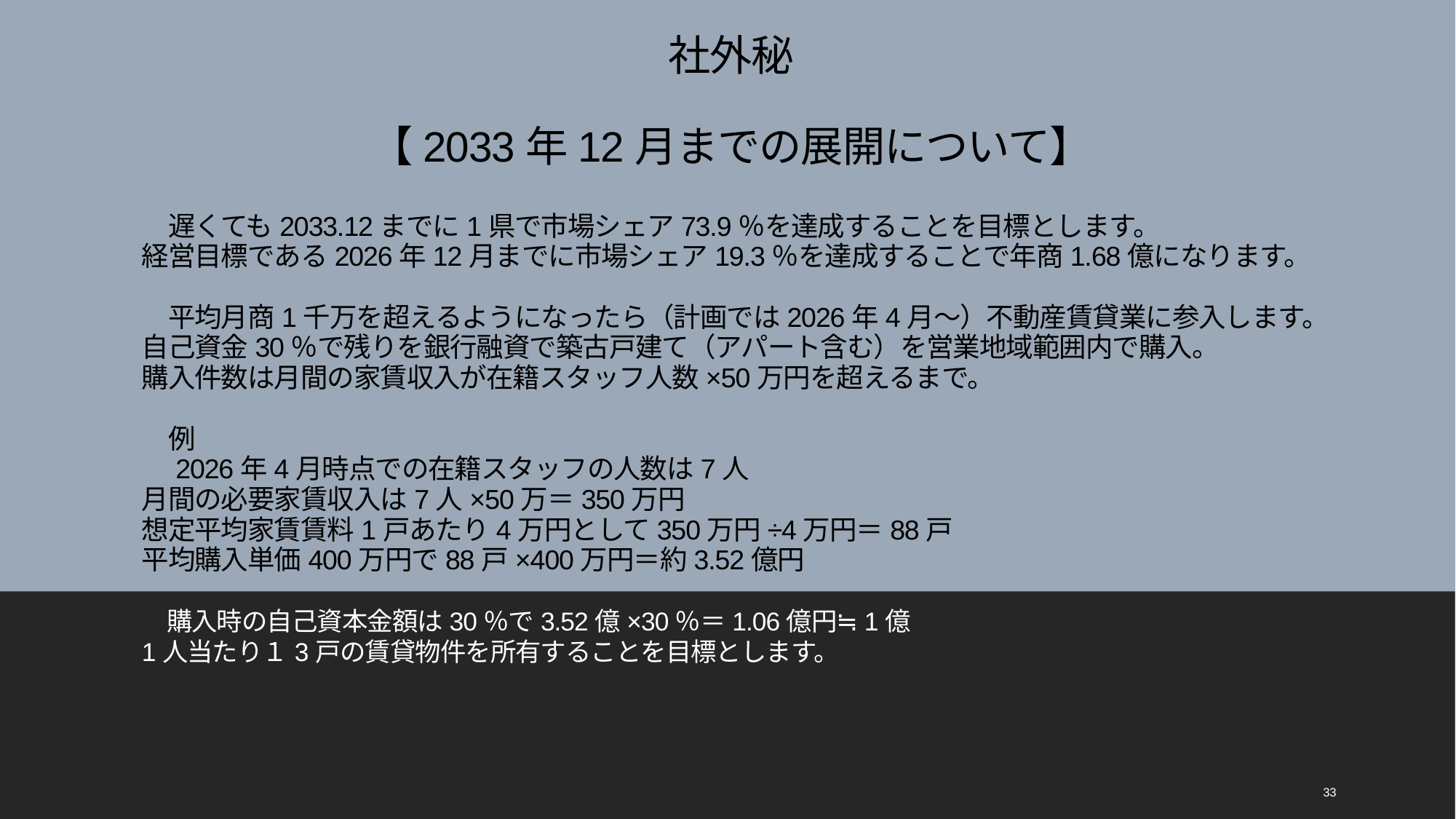

# 社外秘 【2033年12月までの展開について】
　遅くても2033.12までに1県で市場シェア73.9％を達成することを目標とします。
経営目標である2026年12月までに市場シェア19.3％を達成することで年商1.68億になります。

　平均月商1千万を超えるようになったら（計画では2026年4月～）不動産賃貸業に参入します。
自己資金30％で残りを銀行融資で築古戸建て（アパート含む）を営業地域範囲内で購入。
購入件数は月間の家賃収入が在籍スタッフ人数×50万円を超えるまで。

　例
　2026年4月時点での在籍スタッフの人数は7人
月間の必要家賃収入は7人×50万＝350万円
想定平均家賃賃料1戸あたり4万円として350万円÷4万円＝88戸
平均購入単価400万円で88戸×400万円＝約3.52億円

　購入時の自己資本金額は30％で3.52億×30％＝1.06億円≒1億
1人当たり１3戸の賃貸物件を所有することを目標とします。

33